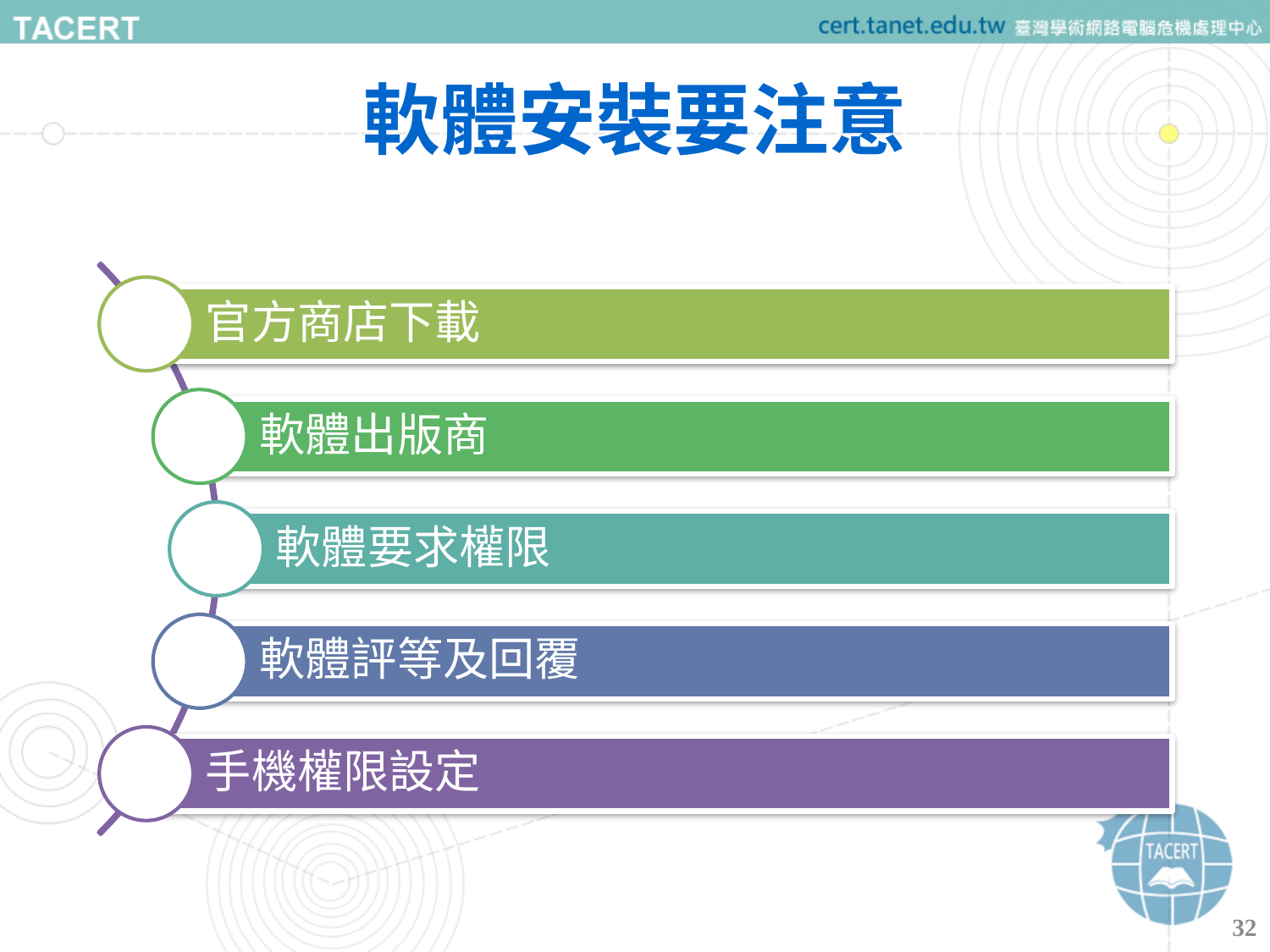

# 軟體安裝要注意
官方商店下載
軟體出版商
軟體要求權限
軟體評等及回覆
手機權限設定
32